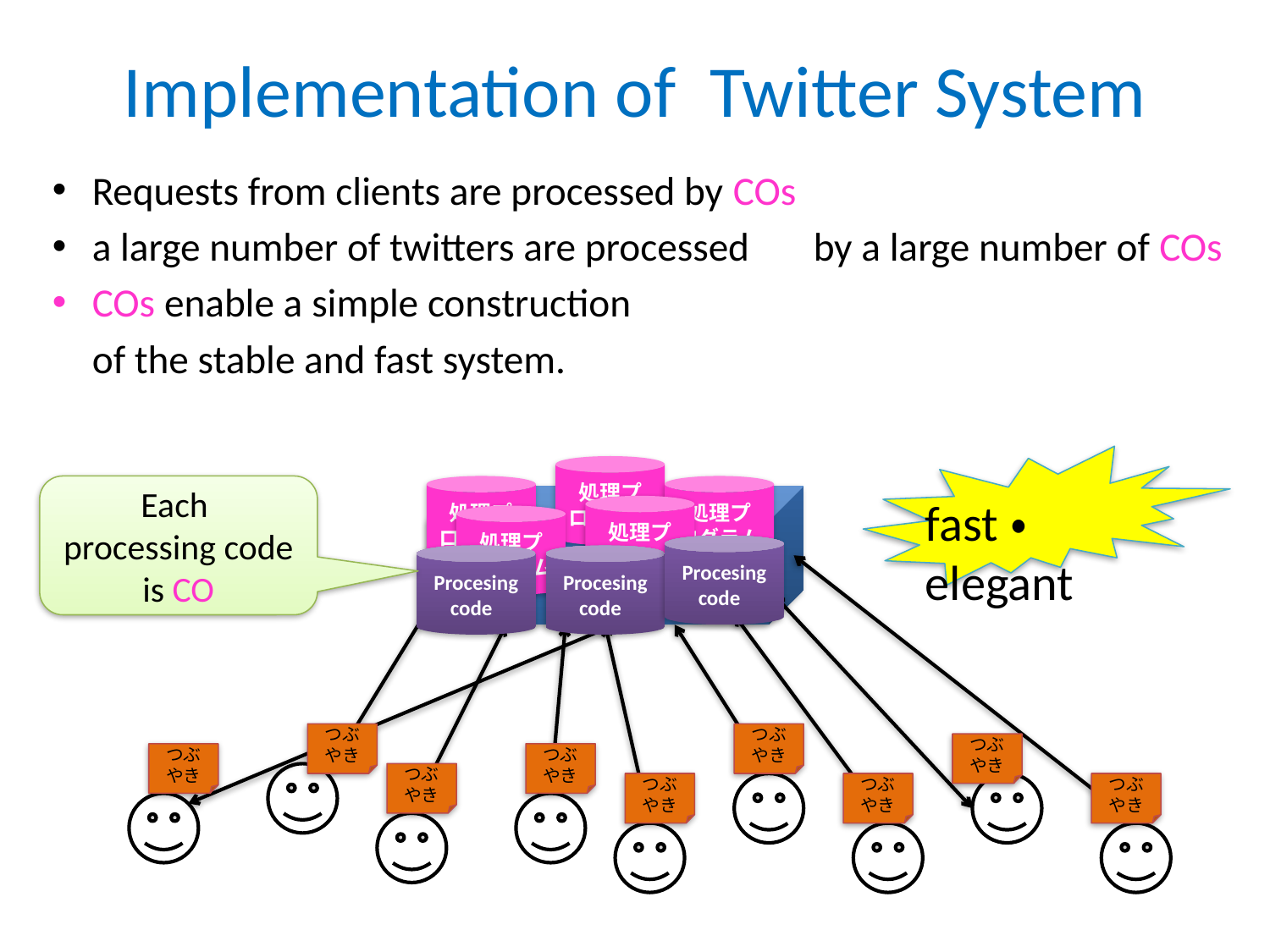

# Implementation of  Twitter System
Requests from clients are processed by COs
a large number of twitters are processed 								by a large number of COs
COs enable a simple construction
					of the stable and fast system.

fast・elegant
処理プログラム
Each
processing code is CO
処理プログラム
処理プログラム
Twitter システム
処理プログラム
処理プログラム
Procesing code
Procesing code
Procesing code
つぶ
やき
つぶ
やき
つぶ
やき
つぶ
やき
つぶ
やき

つぶ
やき
つぶ
やき

つぶ
やき

つぶ
やき